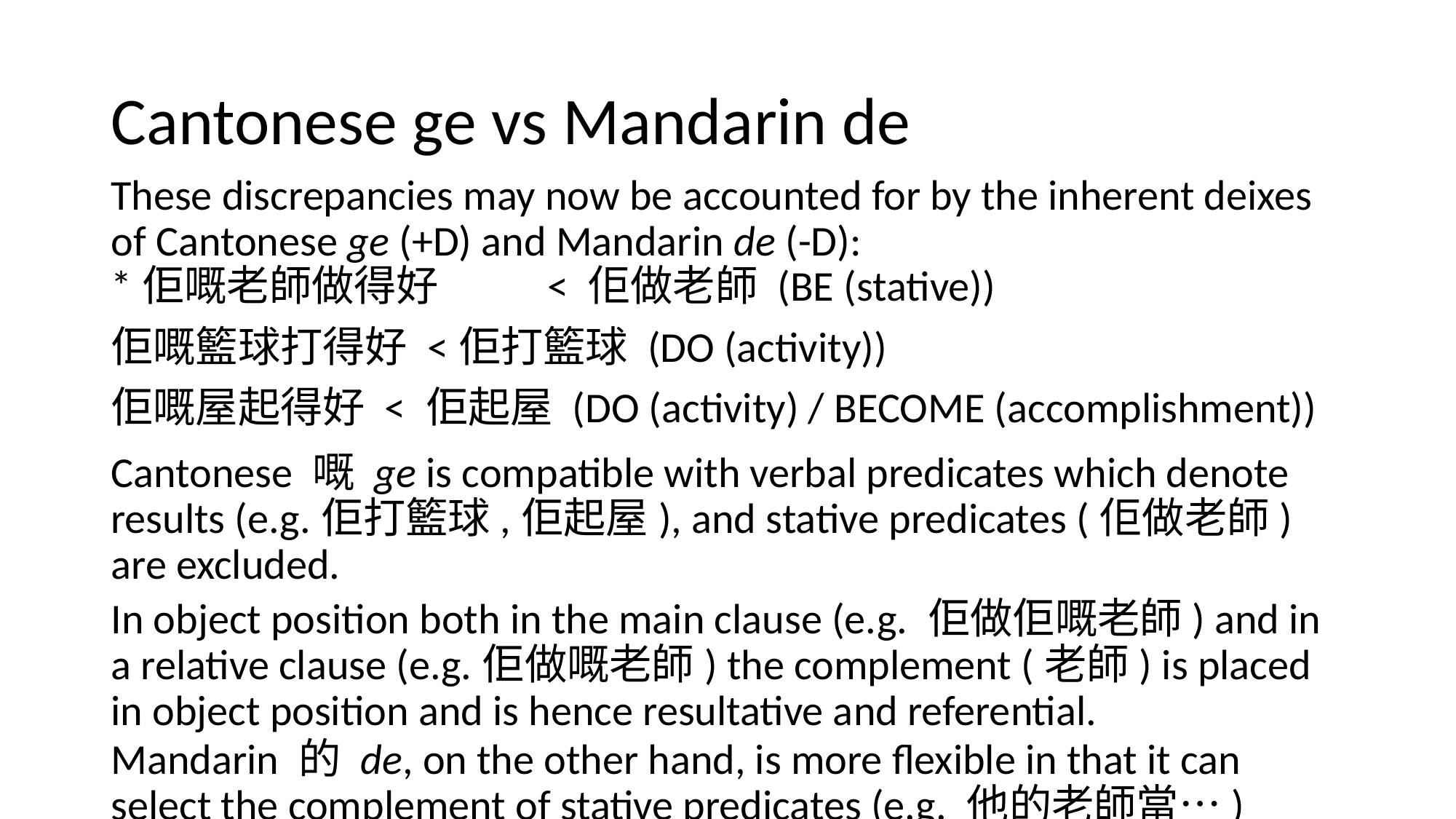

# Cantonese ge vs Mandarin de
These discrepancies may now be accounted for by the inherent deixes of Cantonese ge (+D) and Mandarin de (-D):
*佢嘅老師做得好	< 佢做老師 (BE (stative))
佢嘅籃球打得好 <佢打籃球 (DO (activity))
佢嘅屋起得好 < 佢起屋 (DO (activity) / BECOME (accomplishment))
Cantonese 嘅 ge is compatible with verbal predicates which denote results (e.g.佢打籃球,佢起屋), and stative predicates (佢做老師) are excluded.
In object position both in the main clause (e.g. 佢做佢嘅老師) and in a relative clause (e.g.佢做嘅老師) the complement (老師) is placed in object position and is hence resultative and referential.
Mandarin 的 de, on the other hand, is more flexible in that it can select the complement of stative predicates (e.g. 他的老師當…)